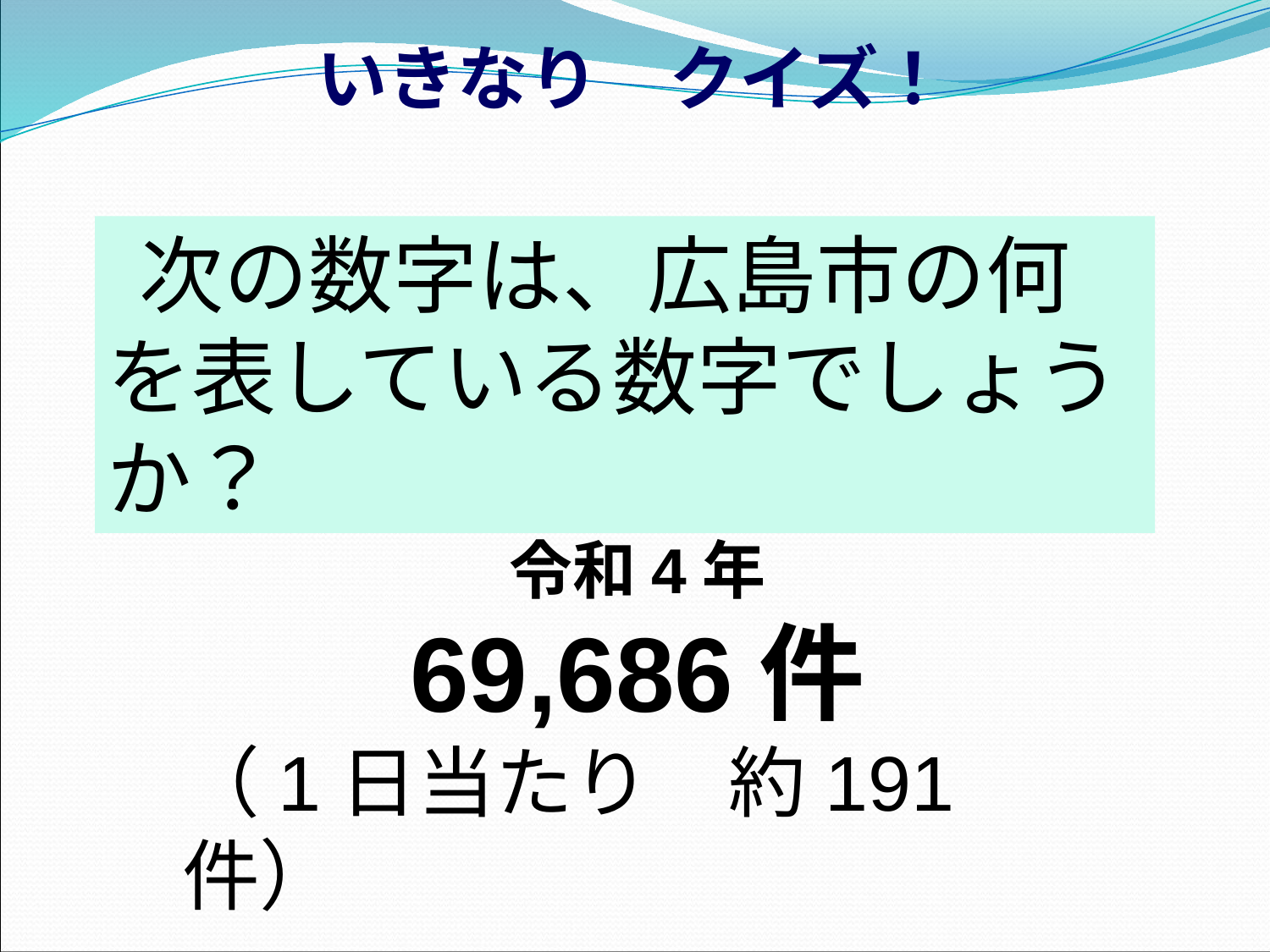

いきなり　クイズ！
　次の数字は、広島市の何を表している数字でしょうか？
令和4年
69,686件
（1日当たり　約191件）